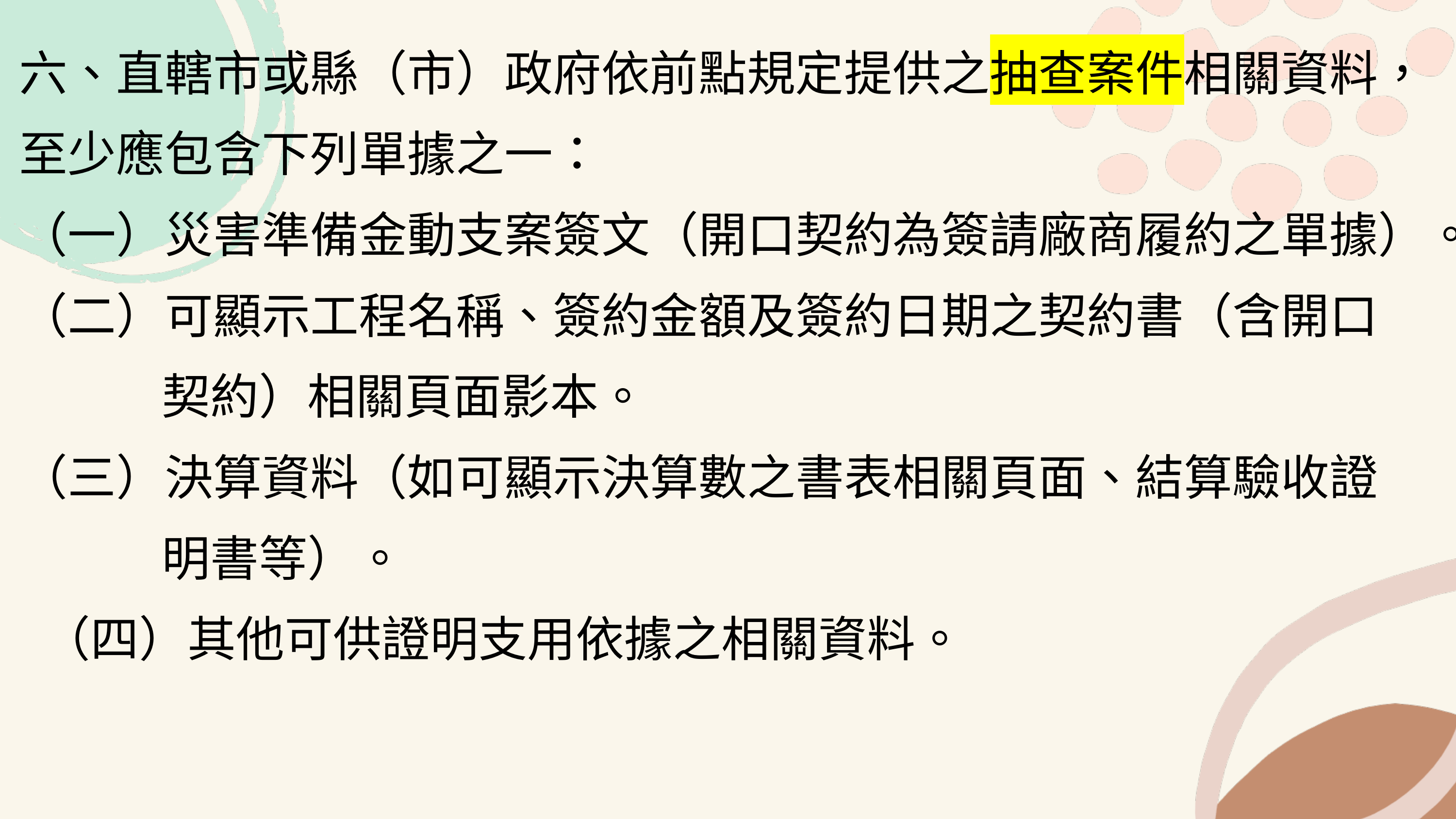

六、直轄市或縣（市）政府依前點規定提供之抽查案件相關資料，至少應包含下列單據之一：
（一）災害準備金動支案簽文（開口契約為簽請廠商履約之單據）。
（二）可顯示工程名稱、簽約金額及簽約日期之契約書（含開口
            契約）相關頁面影本。
（三）決算資料（如可顯示決算數之書表相關頁面、結算驗收證
            明書等）。
 （四）其他可供證明支用依據之相關資料。